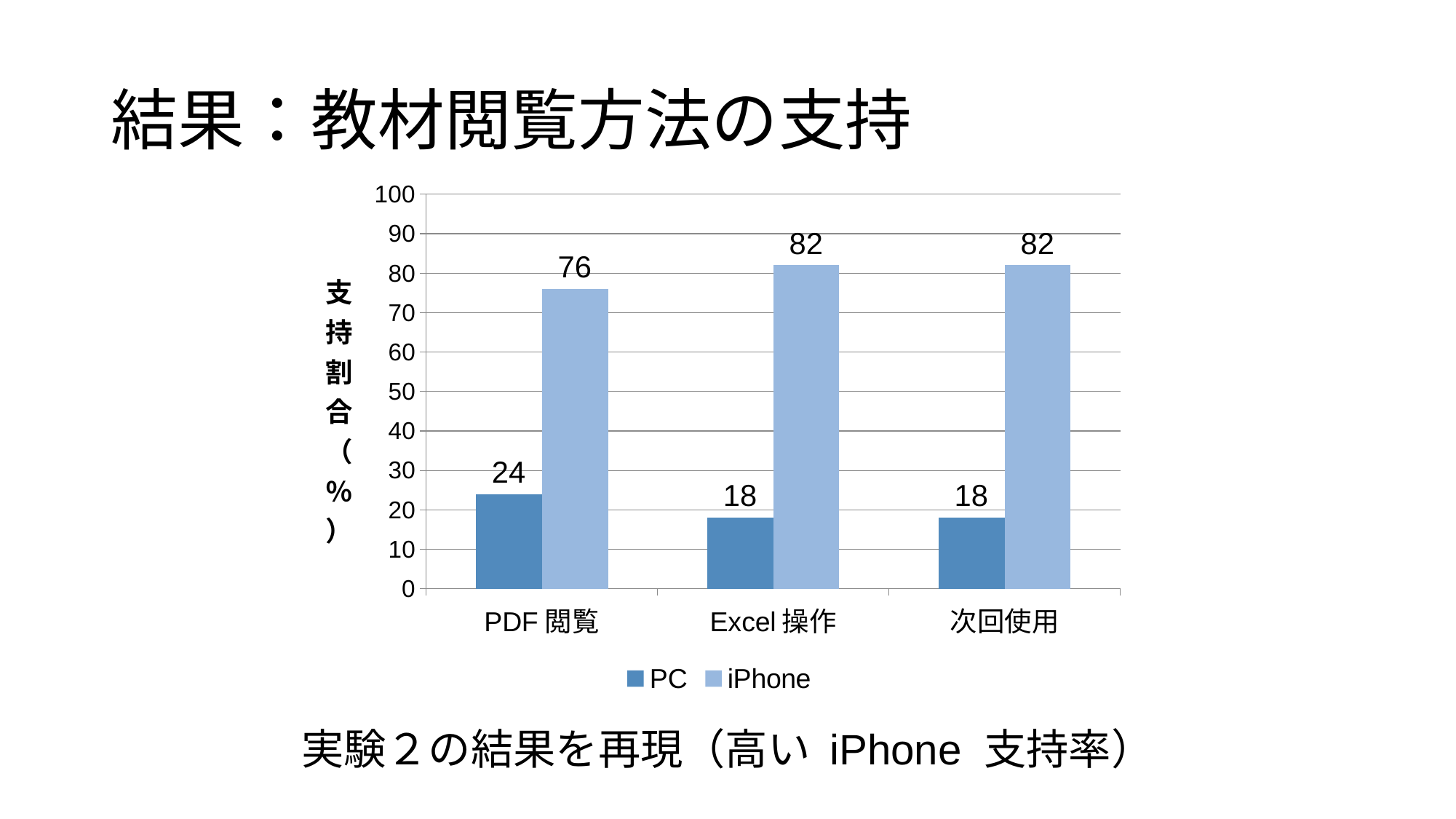

# 結果：教材閲覧方法の支持

### Chart

| Category | PC | iPhone |
|---|---|---|
| PDF閲覧 | 24.0 | 76.0 |
| Excel操作 | 18.0 | 82.0 |
| 次回使用 | 18.0 | 82.0 |
実験２の結果を再現（高い iPhone 支持率）